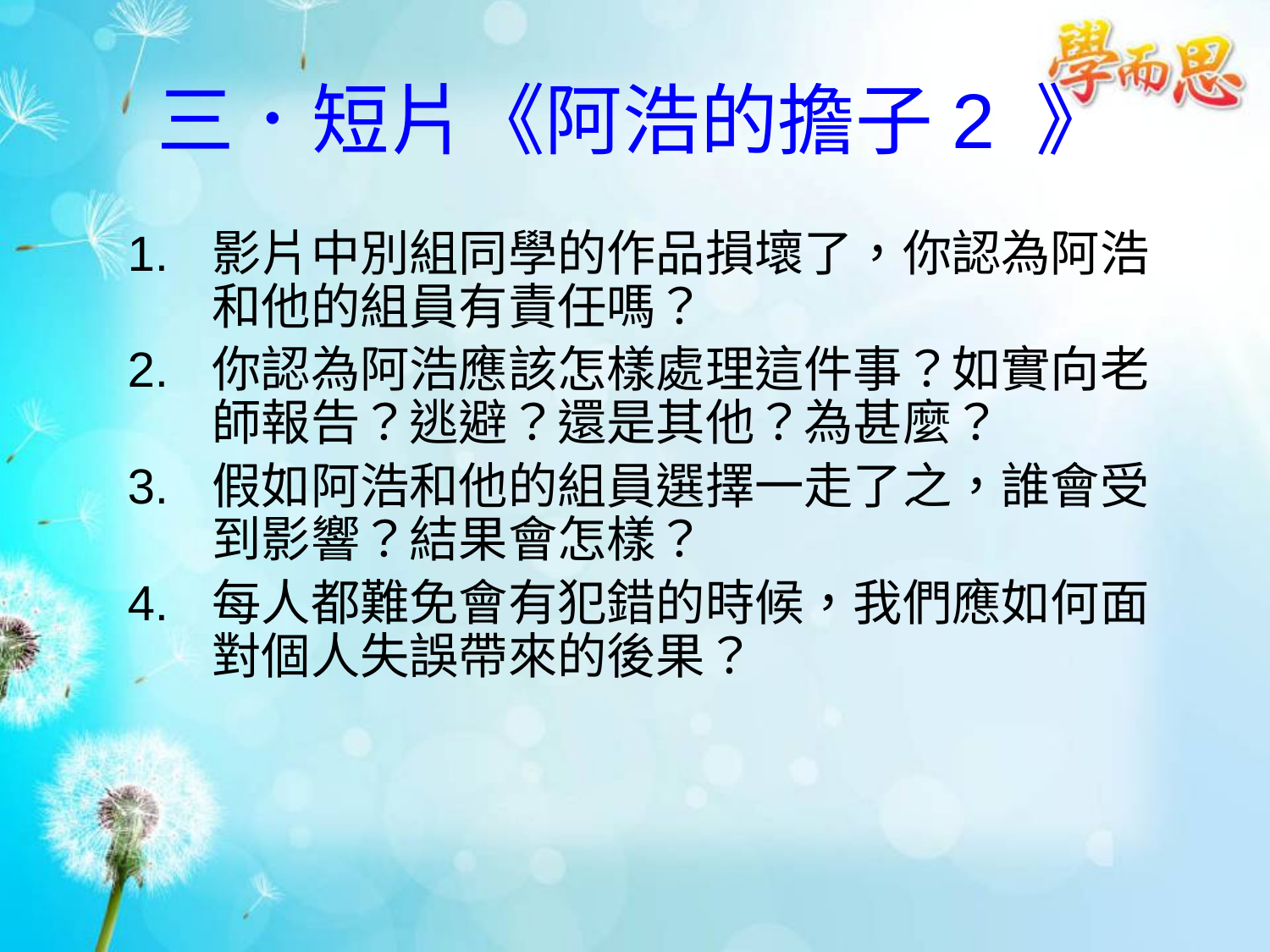

# 三．短片《阿浩的擔子2 》
影片中別組同學的作品損壞了，你認為阿浩和他的組員有責任嗎？
你認為阿浩應該怎樣處理這件事？如實向老師報告？逃避？還是其他？為甚麼？
假如阿浩和他的組員選擇一走了之，誰會受到影響？結果會怎樣？
每人都難免會有犯錯的時候，我們應如何面對個人失誤帶來的後果？